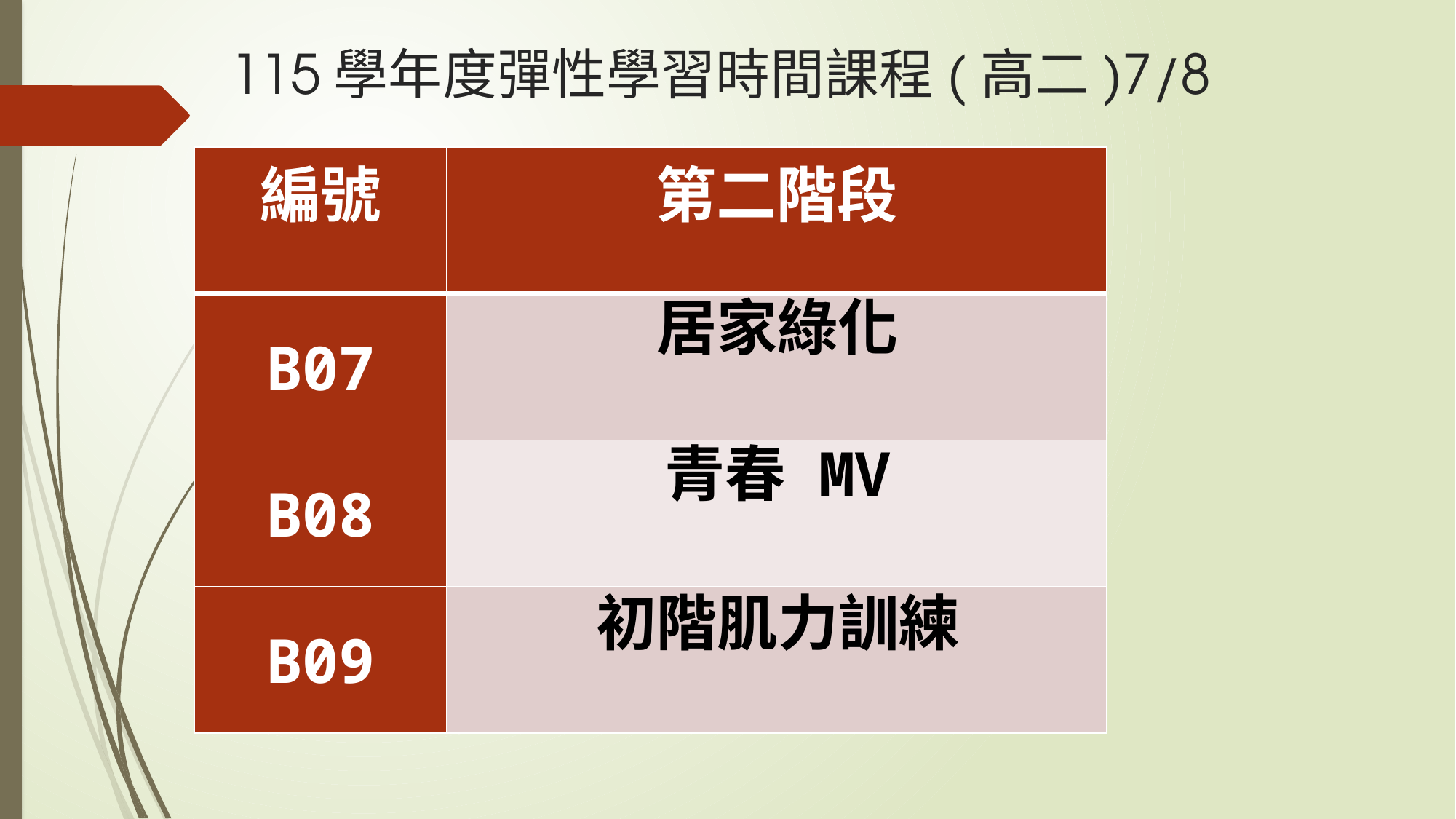

# 115學年度彈性學習時間課程(高二)7/8
| 編號 | 第二階段 |
| --- | --- |
| B07 | 居家綠化 |
| B08 | 青春 MV |
| B09 | 初階肌力訓練 |